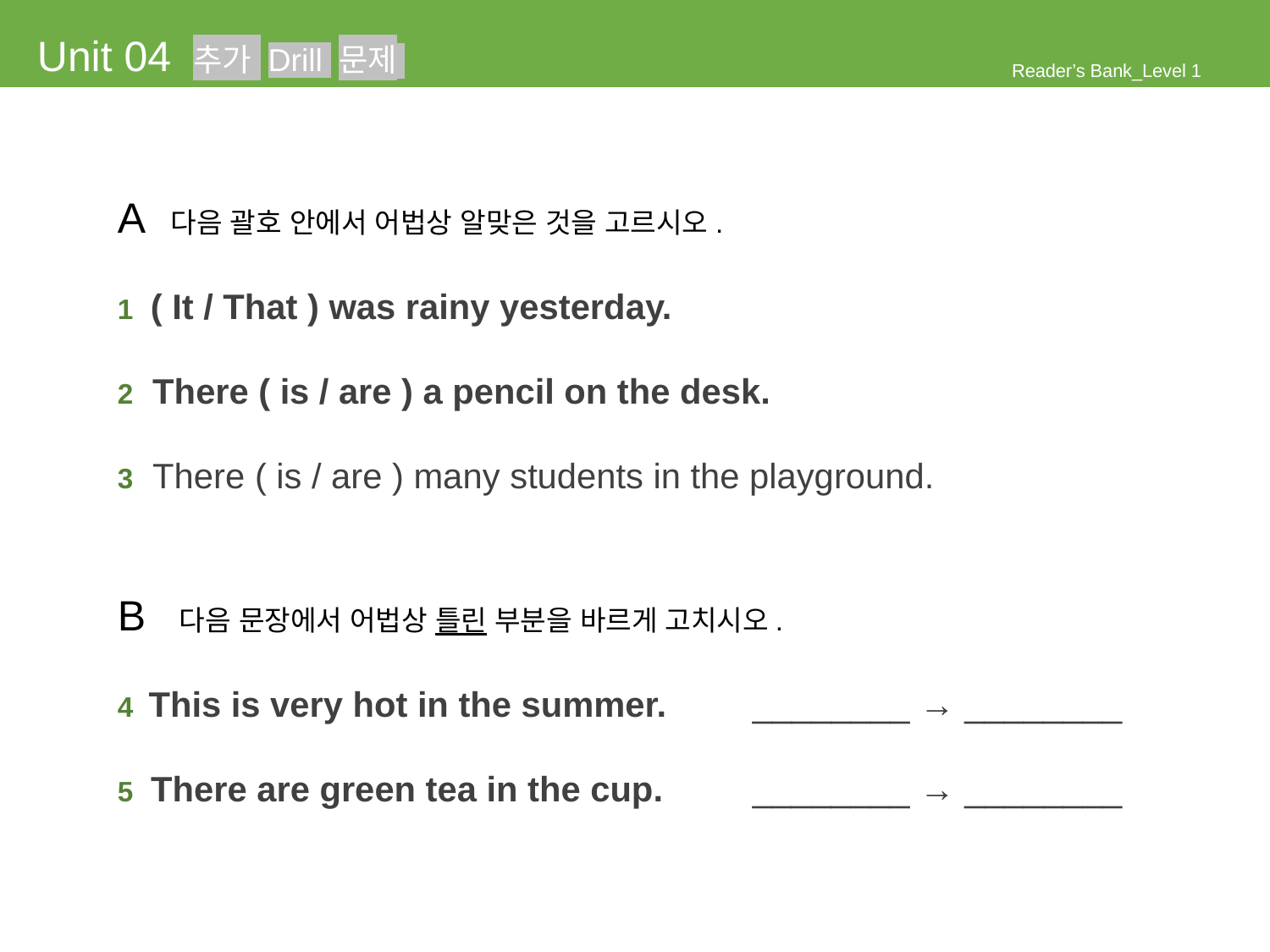

# Unit 04 추가 Drill 문제
Reader’s Bank_Level 1

A  다음 괄호 안에서 어법상 알맞은 것을 고르시오.
1  ( It / That ) was rainy yesterday.
2  There ( is / are ) a pencil on the desk.
3  There ( is / are ) many students in the playground.

B  다음 문장에서 어법상 틀린 부분을 바르게 고치시오.
4  This is very hot in the summer.	________ → ________
5  There are green tea in the cup.	________ → ________